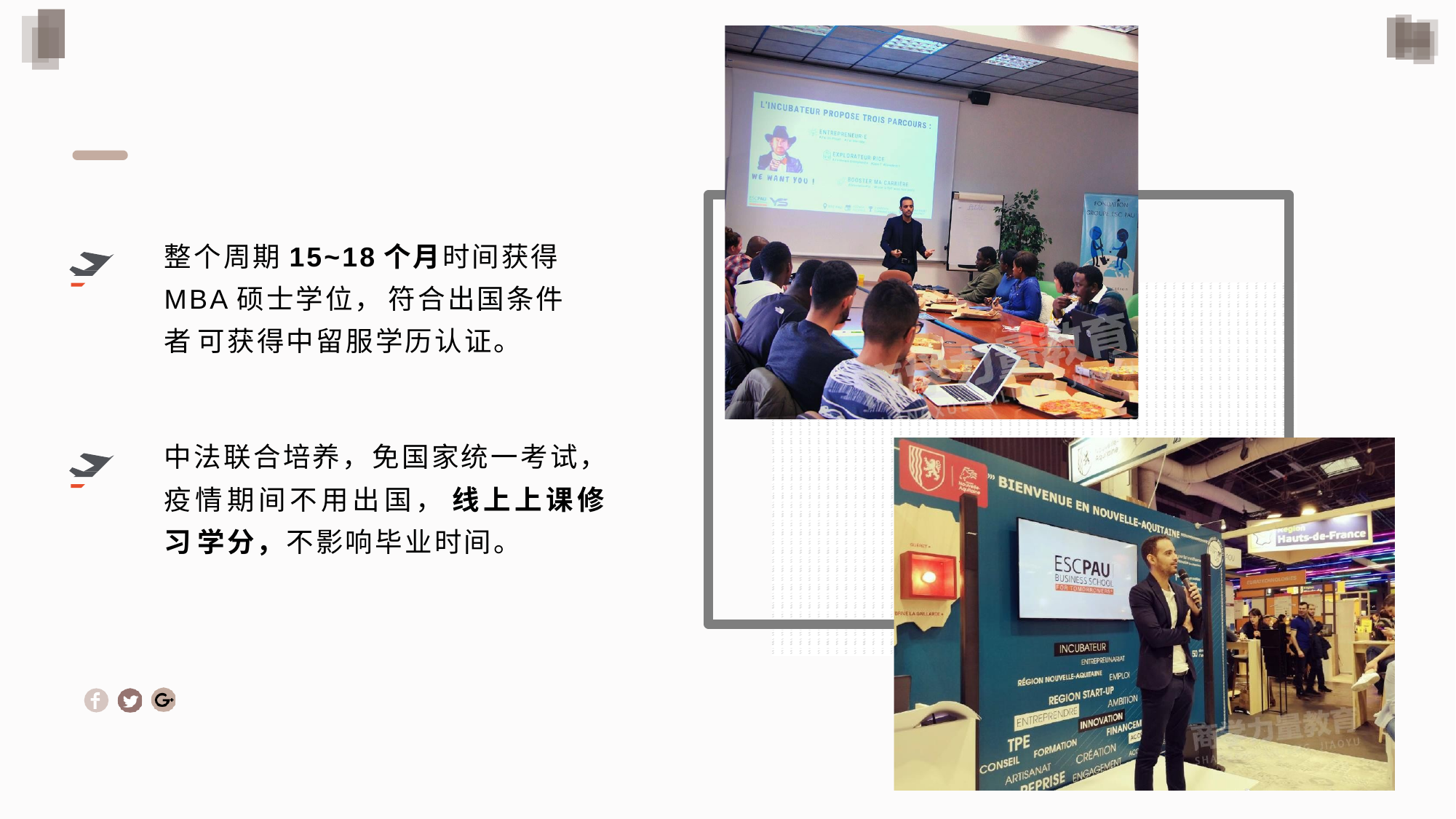

# 整个周期15~18个月时间获得 MBA硕士学位， 符合出国条件者 可获得中留服学历认证。

中法联合培养，免国家统一考试， 疫情期间不用出国， 线上上课修习 学分，不影响毕业时间。